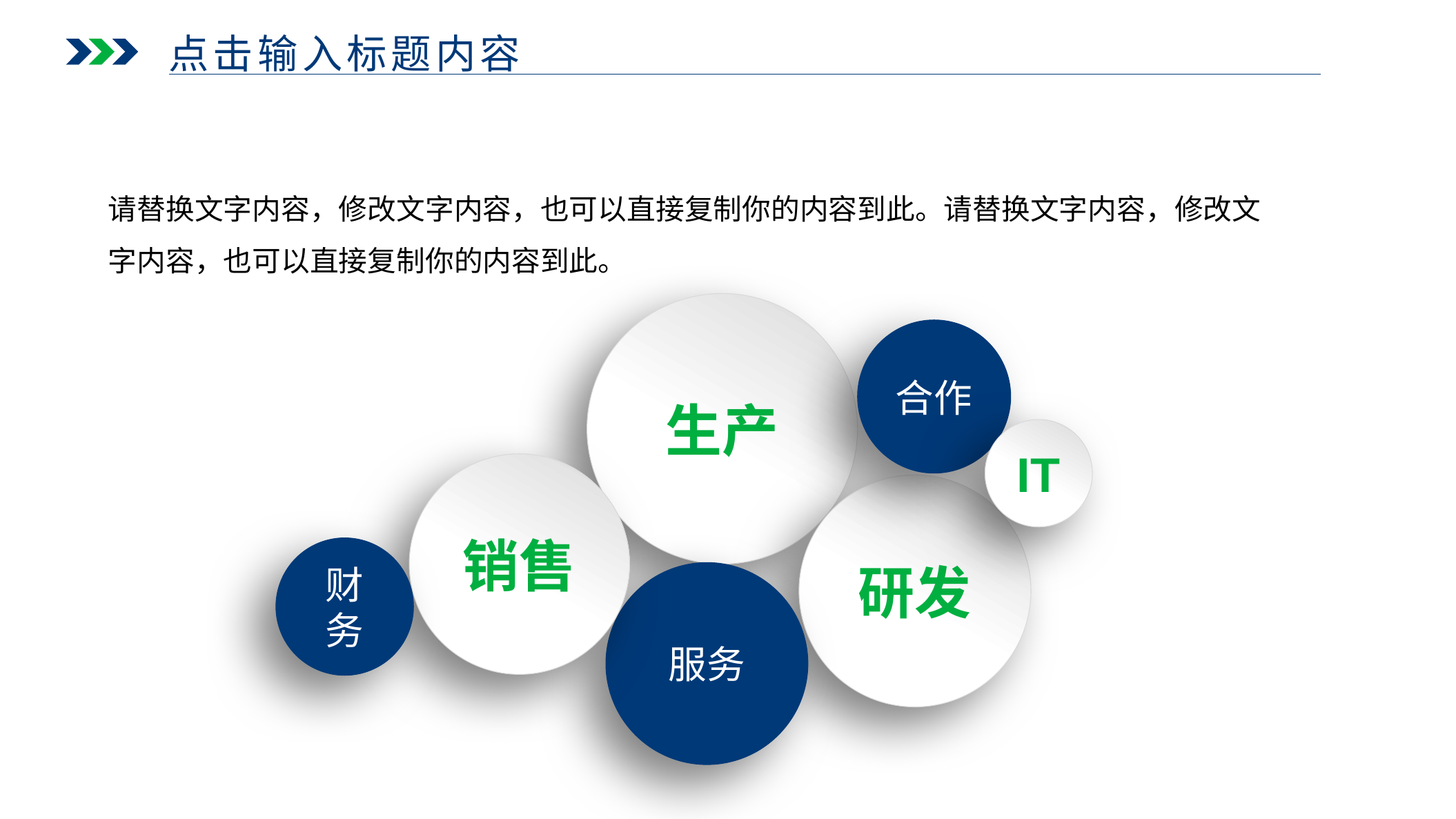

点击输入标题内容

请替换文字内容，修改文字内容，也可以直接复制你的内容到此。请替换文字内容，修改文字内容，也可以直接复制你的内容到此。
生产
合作
IT
销售
研发
财务
服务